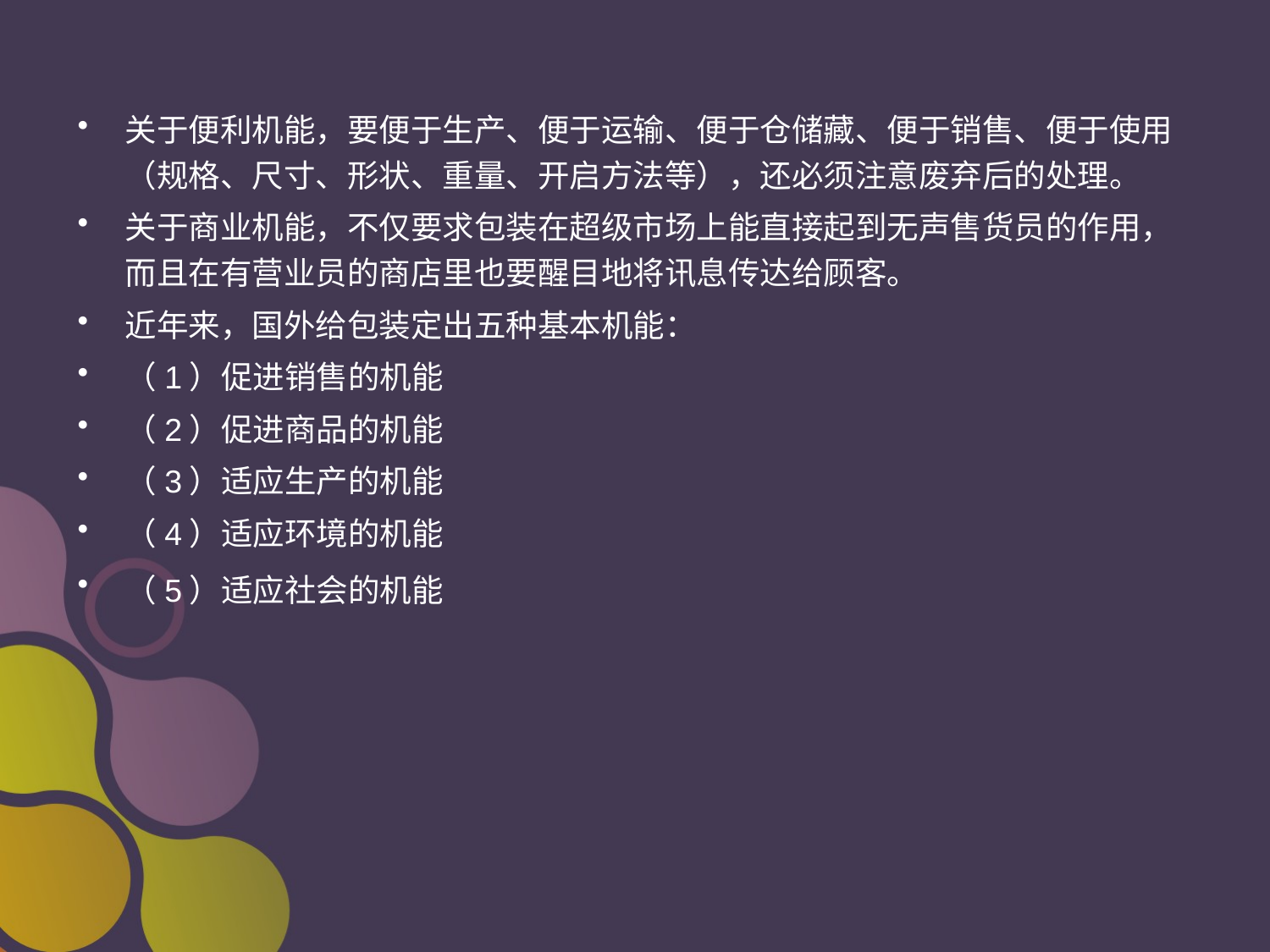

关于便利机能，要便于生产、便于运输、便于仓储藏、便于销售、便于使用（规格、尺寸、形状、重量、开启方法等），还必须注意废弃后的处理。
关于商业机能，不仅要求包装在超级市场上能直接起到无声售货员的作用，而且在有营业员的商店里也要醒目地将讯息传达给顾客。
近年来，国外给包装定出五种基本机能：
（1）促进销售的机能
（2）促进商品的机能
（3）适应生产的机能
（4）适应环境的机能
（5）适应社会的机能